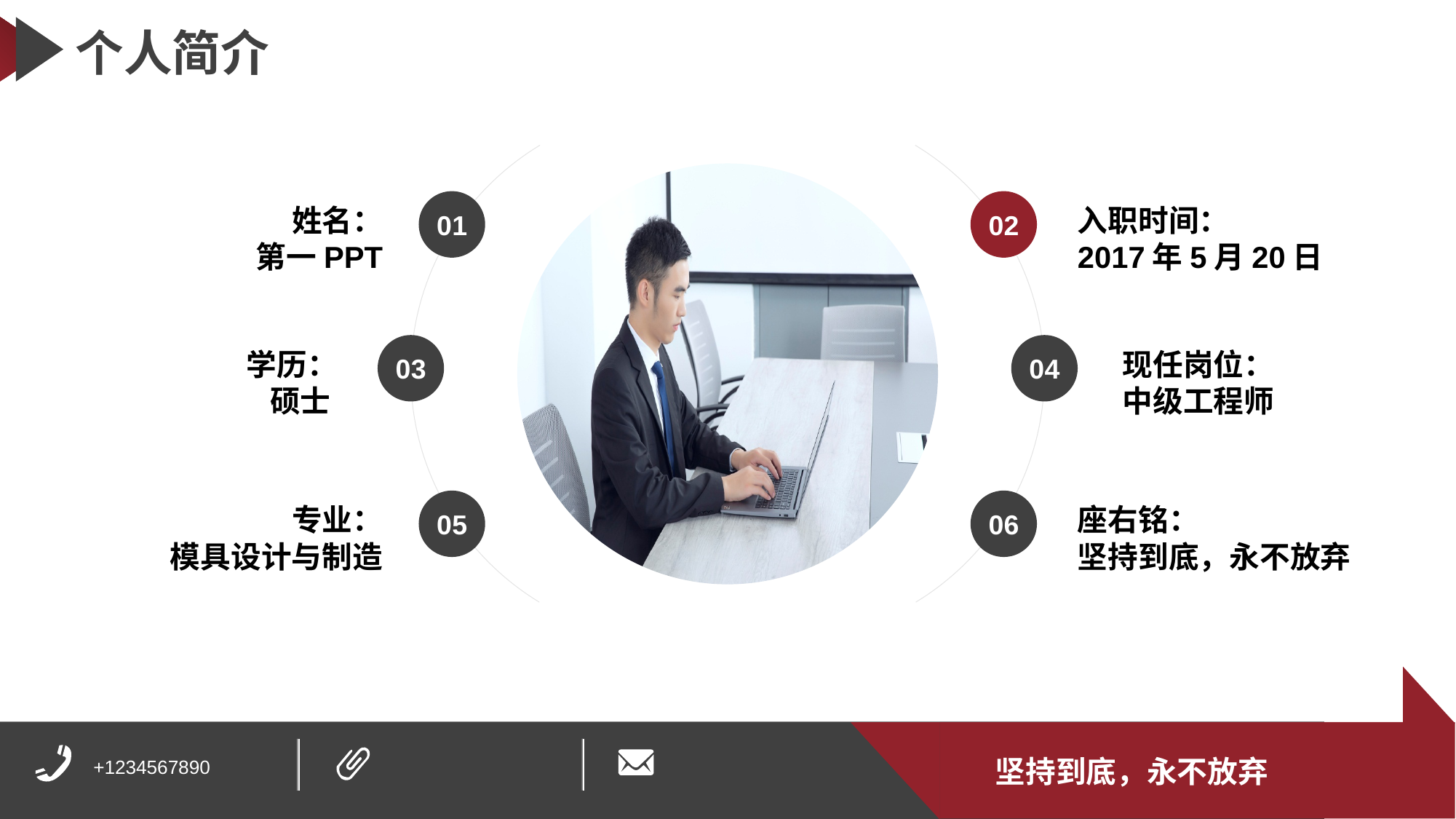

个人简介

0 1
0 2
姓名：
第一PPT
入职时间：
2017年5月20日
0 3
0 4
学历：
硕士
现任岗位：
中级工程师
0 5
0 6
专业：
模具设计与制造
座右铭：
坚持到底，永不放弃

+1234567890

坚持到底，永不放弃